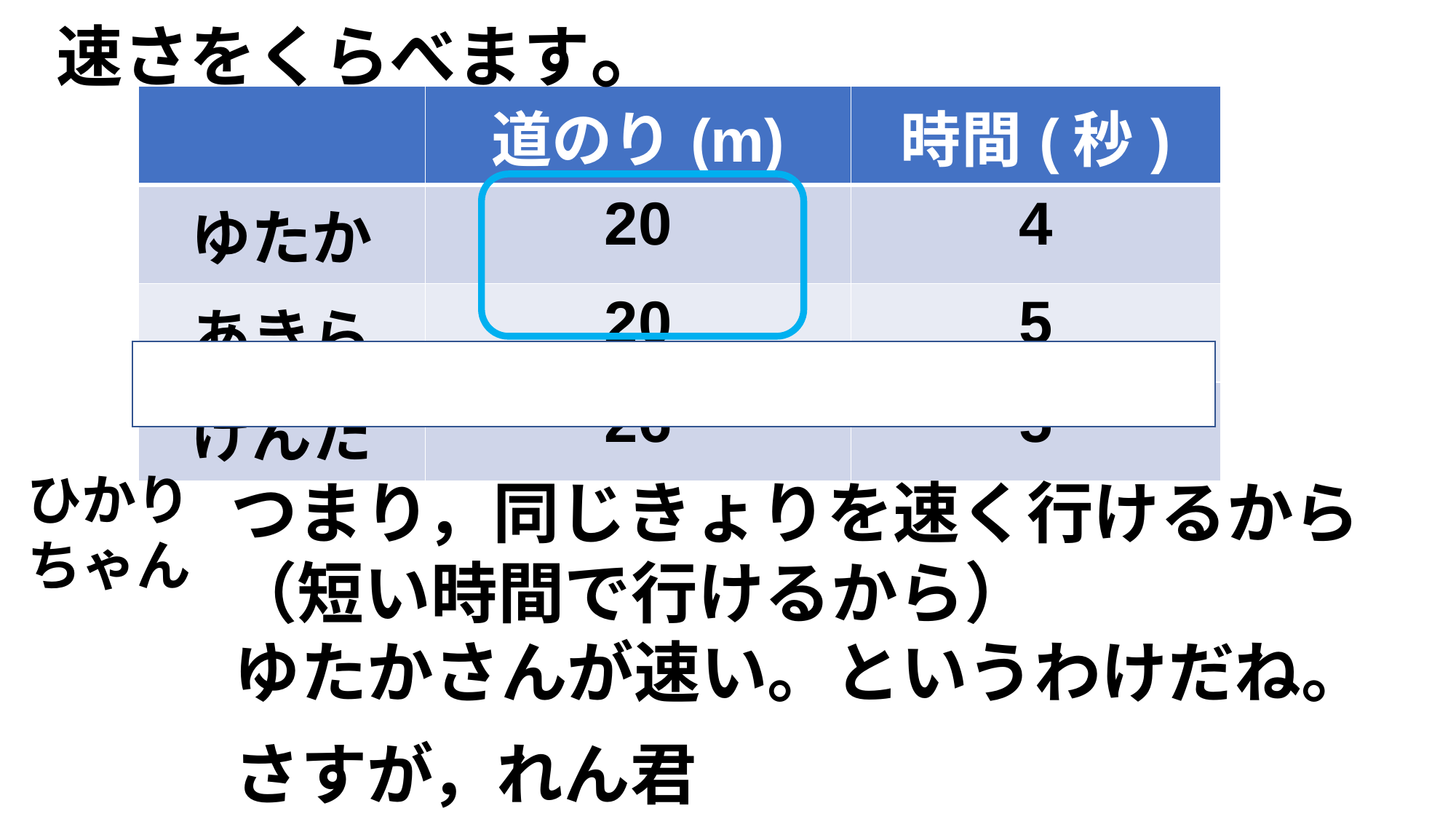

速さをくらべます。
|  | 道のり(m) | 時間(秒) |
| --- | --- | --- |
| ゆたか | 20 | 4 |
| あきら | 20 | 5 |
| けんた | 26 | 5 |

ひかりちゃん
つまり，同じきょりを速く行けるから
（短い時間で行けるから）
ゆたかさんが速い。というわけだね。
さすが，れん君